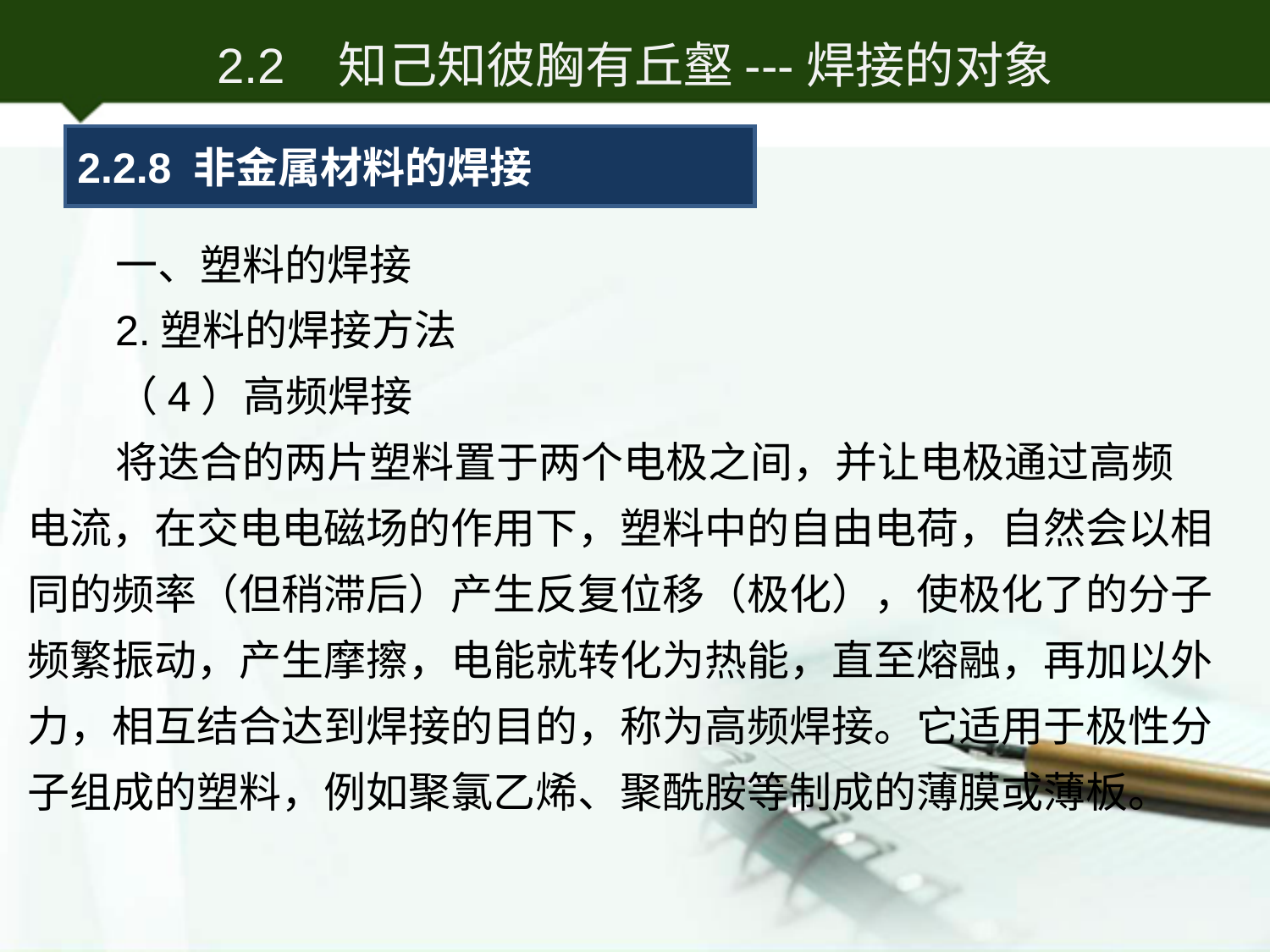

2.2   知己知彼胸有丘壑---焊接的对象
2.2.8 非金属材料的焊接
一、塑料的焊接
2.塑料的焊接方法
（4）高频焊接
将迭合的两片塑料置于两个电极之间，并让电极通过高频电流，在交电电磁场的作用下，塑料中的自由电荷，自然会以相同的频率（但稍滞后）产生反复位移（极化），使极化了的分子频繁振动，产生摩擦，电能就转化为热能，直至熔融，再加以外力，相互结合达到焊接的目的，称为高频焊接。它适用于极性分子组成的塑料，例如聚氯乙烯、聚酰胺等制成的薄膜或薄板。